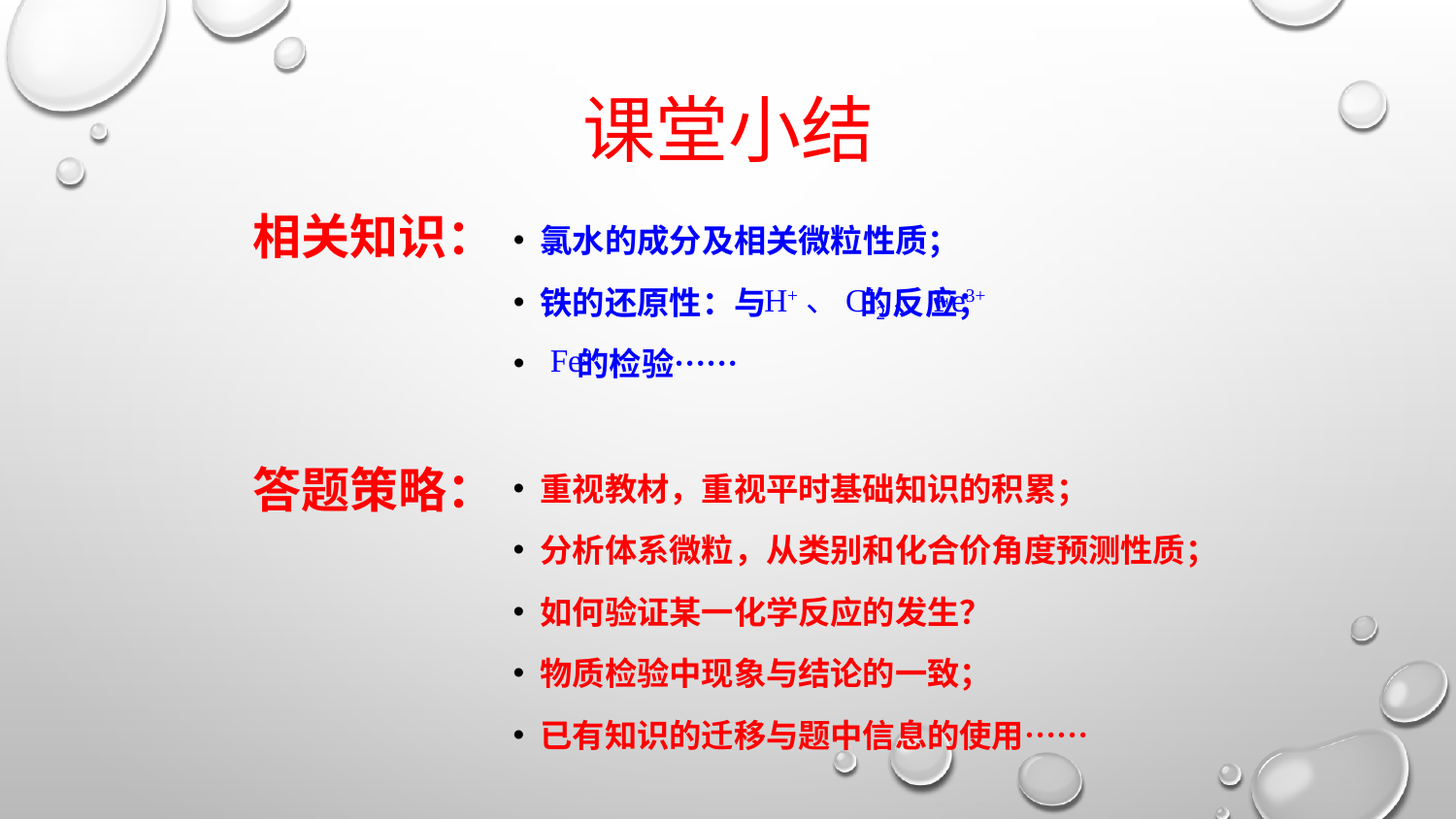

课堂小结
相关知识：
氯水的成分及相关微粒性质；
铁的还原性：与             的反应；
    的检验……
H+、Cl2、Fe3+
Fe3+
答题策略：
重视教材，重视平时基础知识的积累；
分析体系微粒，从类别和化合价角度预测性质；
如何验证某一化学反应的发生？
物质检验中现象与结论的一致；
已有知识的迁移与题中信息的使用……